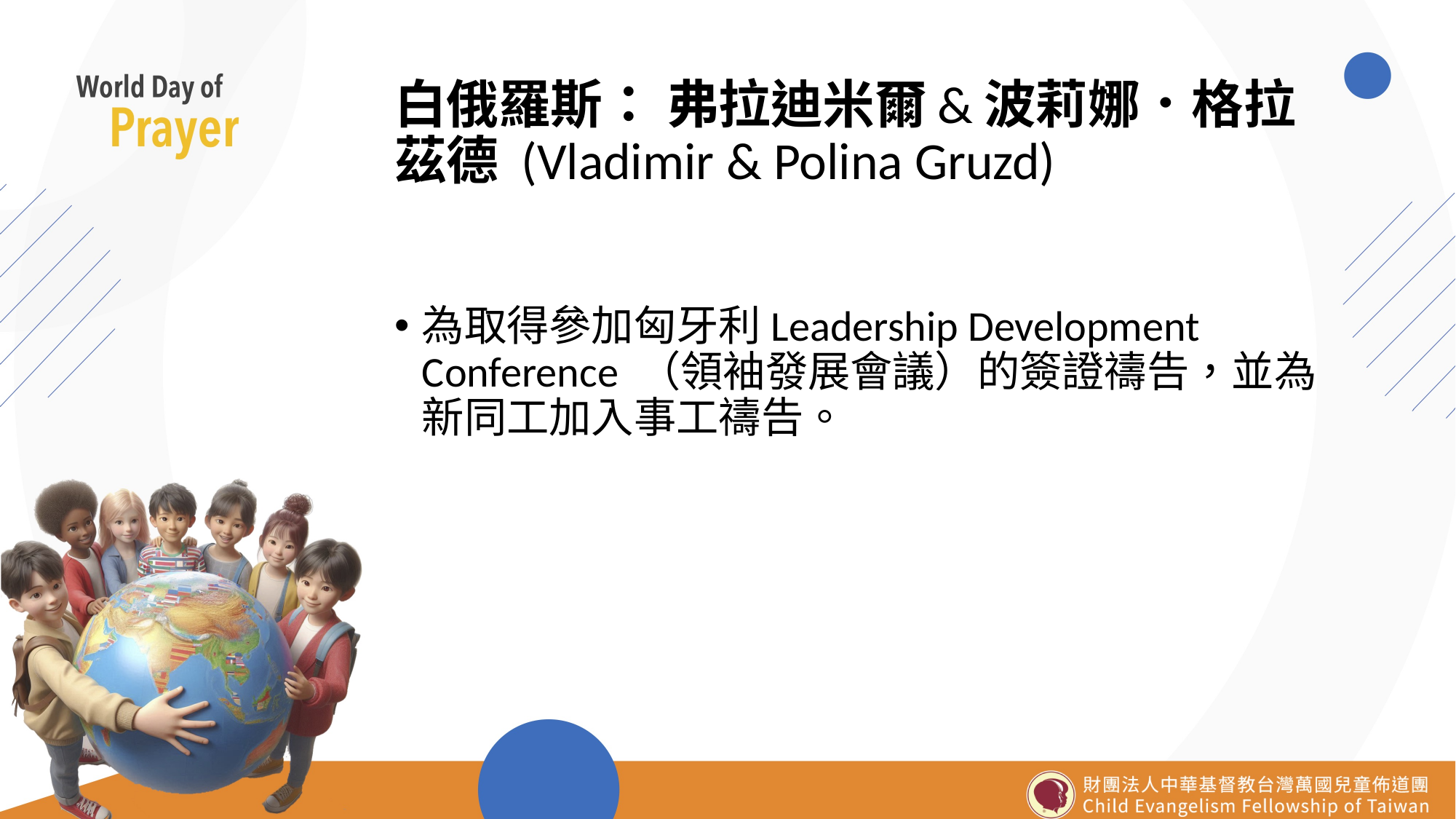

# 白俄羅斯： 弗拉迪米爾&波莉娜．格拉茲德 (Vladimir & Polina Gruzd)
為取得參加匈牙利Leadership Development Conference （領袖發展會議）的簽證禱告，並為新同工加入事工禱告。